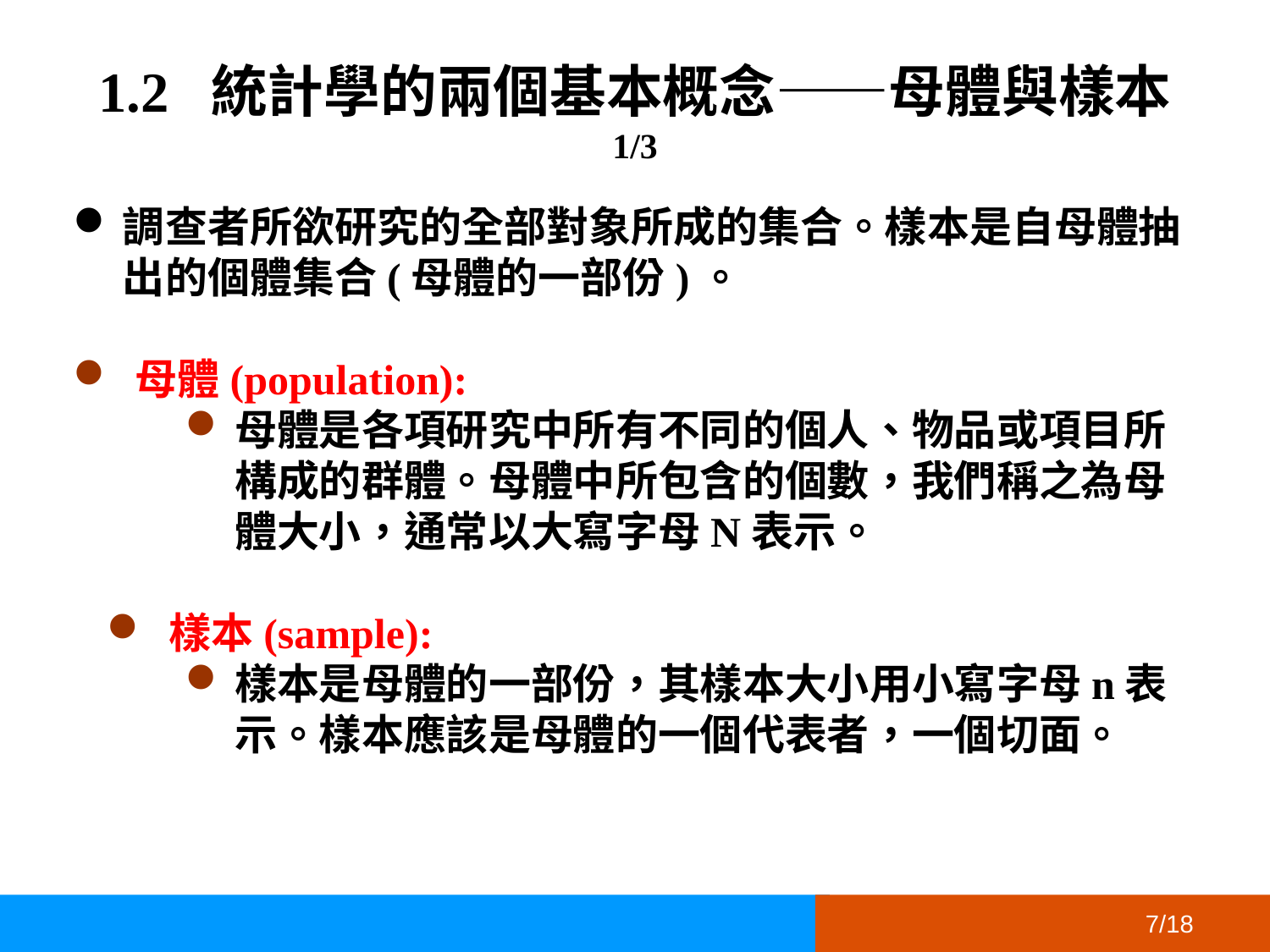

# 1.2  統計學的兩個基本概念——母體與樣本 1/3
調查者所欲研究的全部對象所成的集合。樣本是自母體抽出的個體集合(母體的一部份)。

 母體(population):
母體是各項研究中所有不同的個人、物品或項目所構成的群體。母體中所包含的個數，我們稱之為母體大小，通常以大寫字母N表示。

 樣本(sample):
樣本是母體的一部份，其樣本大小用小寫字母n表示。樣本應該是母體的一個代表者，一個切面。
7/18